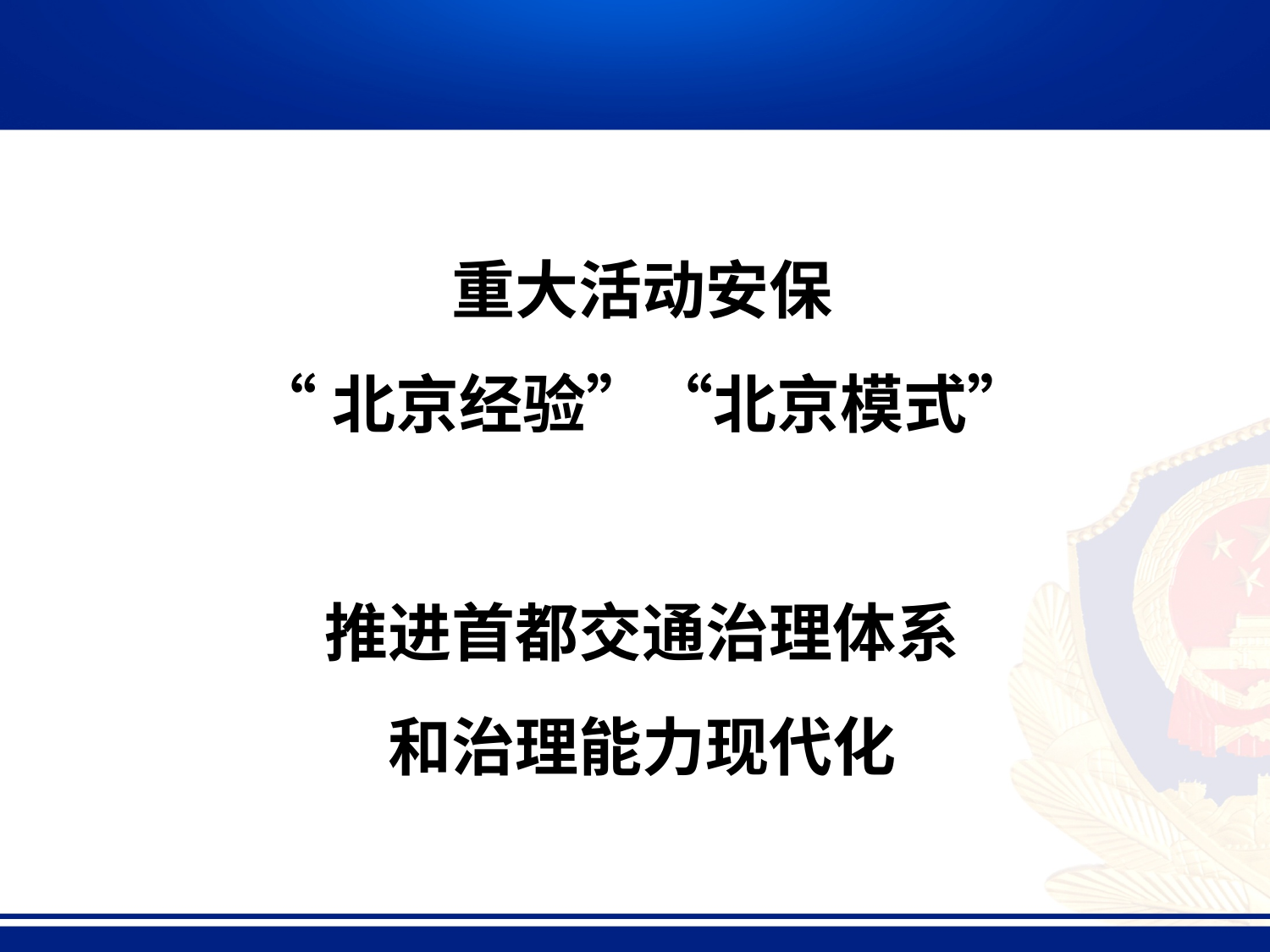

重大活动安保
“北京经验”“北京模式”

推进首都交通治理体系
和治理能力现代化